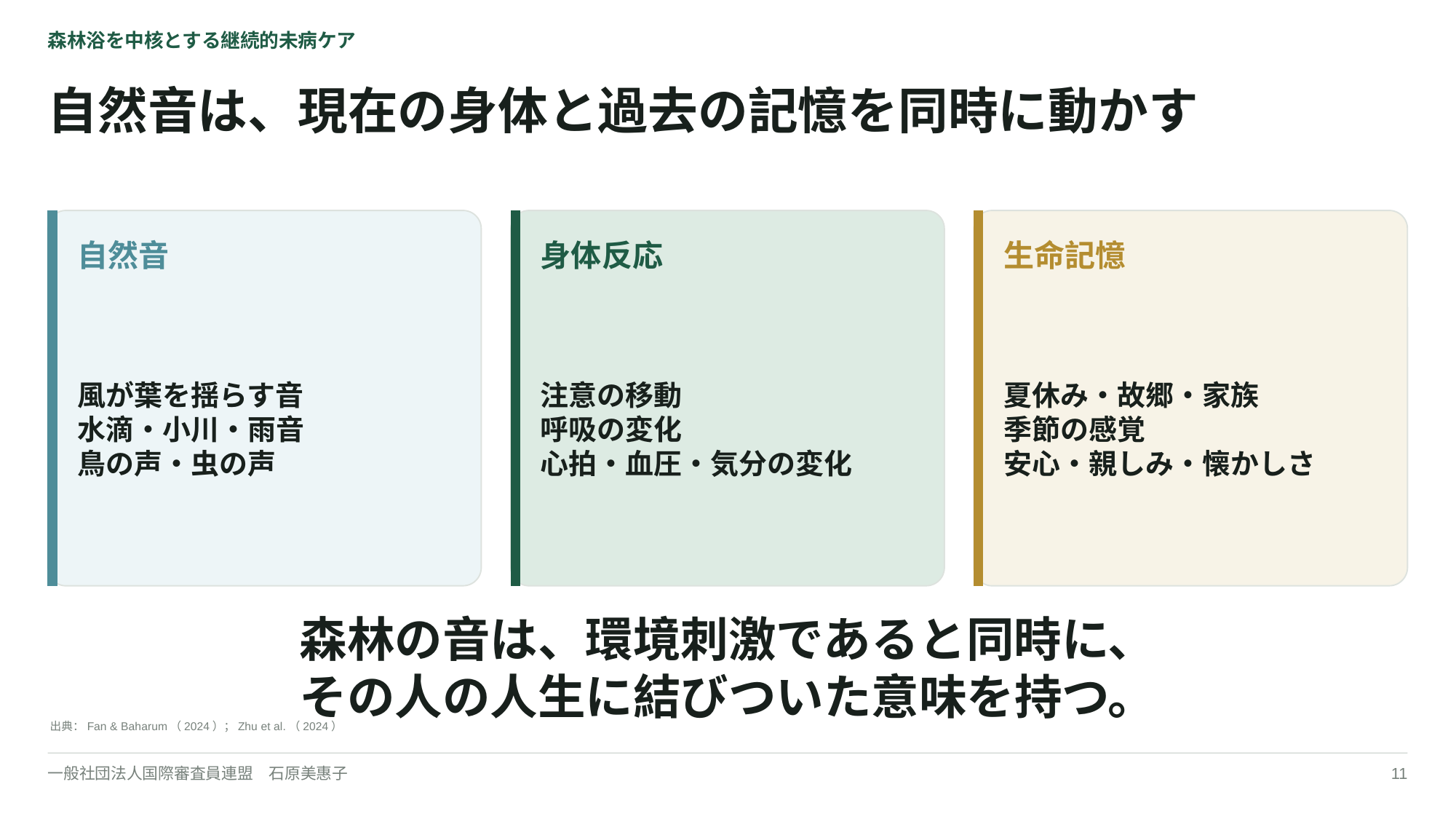

森林浴を中核とする継続的未病ケア
自然音は、現在の身体と過去の記憶を同時に動かす

自然音
身体反応
生命記憶
風が葉を揺らす音
水滴・小川・雨音
鳥の声・虫の声
注意の移動
呼吸の変化
心拍・血圧・気分の変化
夏休み・故郷・家族
季節の感覚
安心・親しみ・懐かしさ
森林の音は、環境刺激であると同時に、
その人の人生に結びついた意味を持つ。
出典：Fan & Baharum（2024）；Zhu et al.（2024）

一般社団法人国際審査員連盟　石原美惠子
11